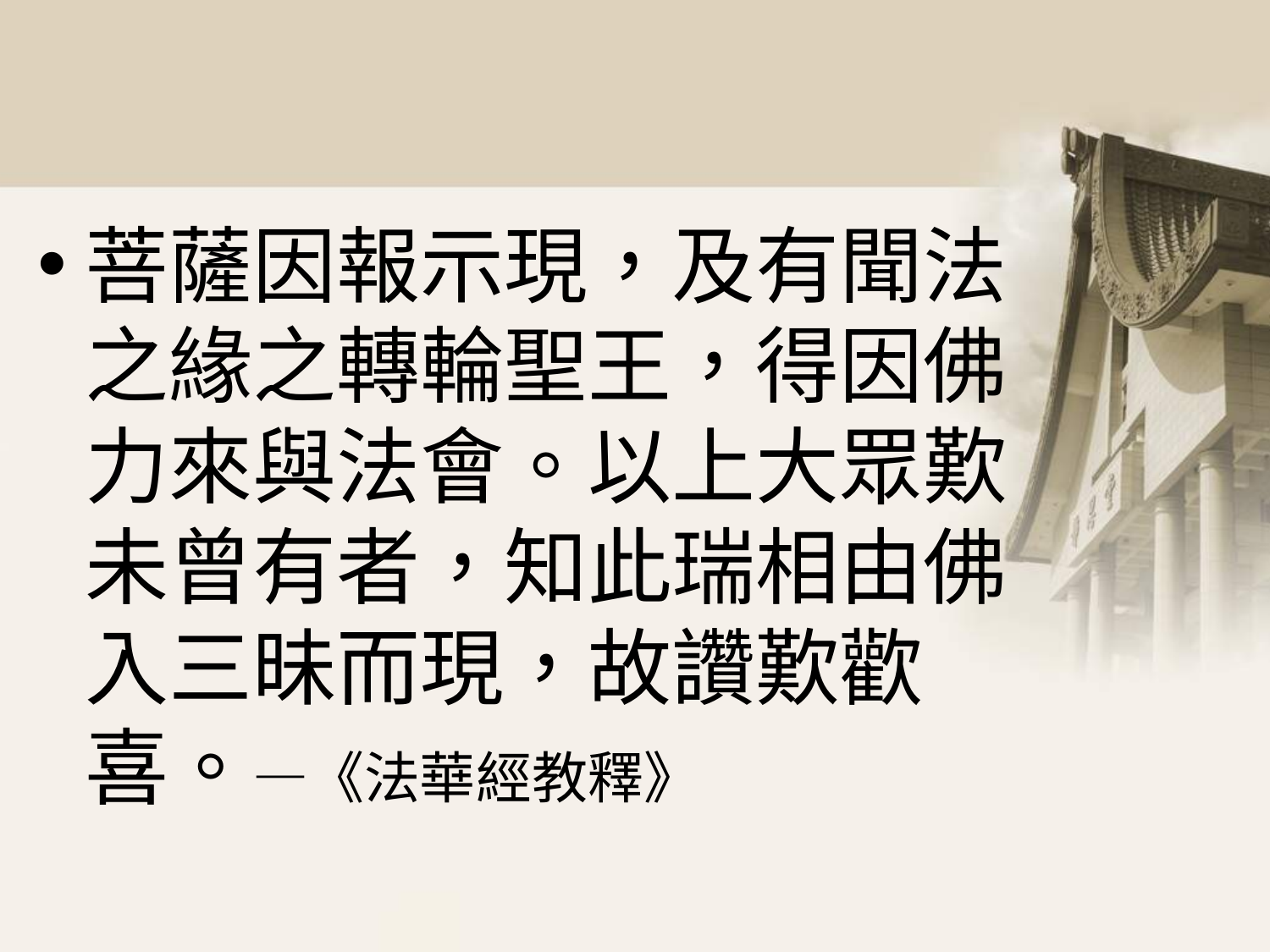

菩薩因報示現，及有聞法之緣之轉輪聖王，得因佛力來與法會。以上大眾歎未曾有者，知此瑞相由佛入三昧而現，故讚歎歡喜。—《法華經教釋》